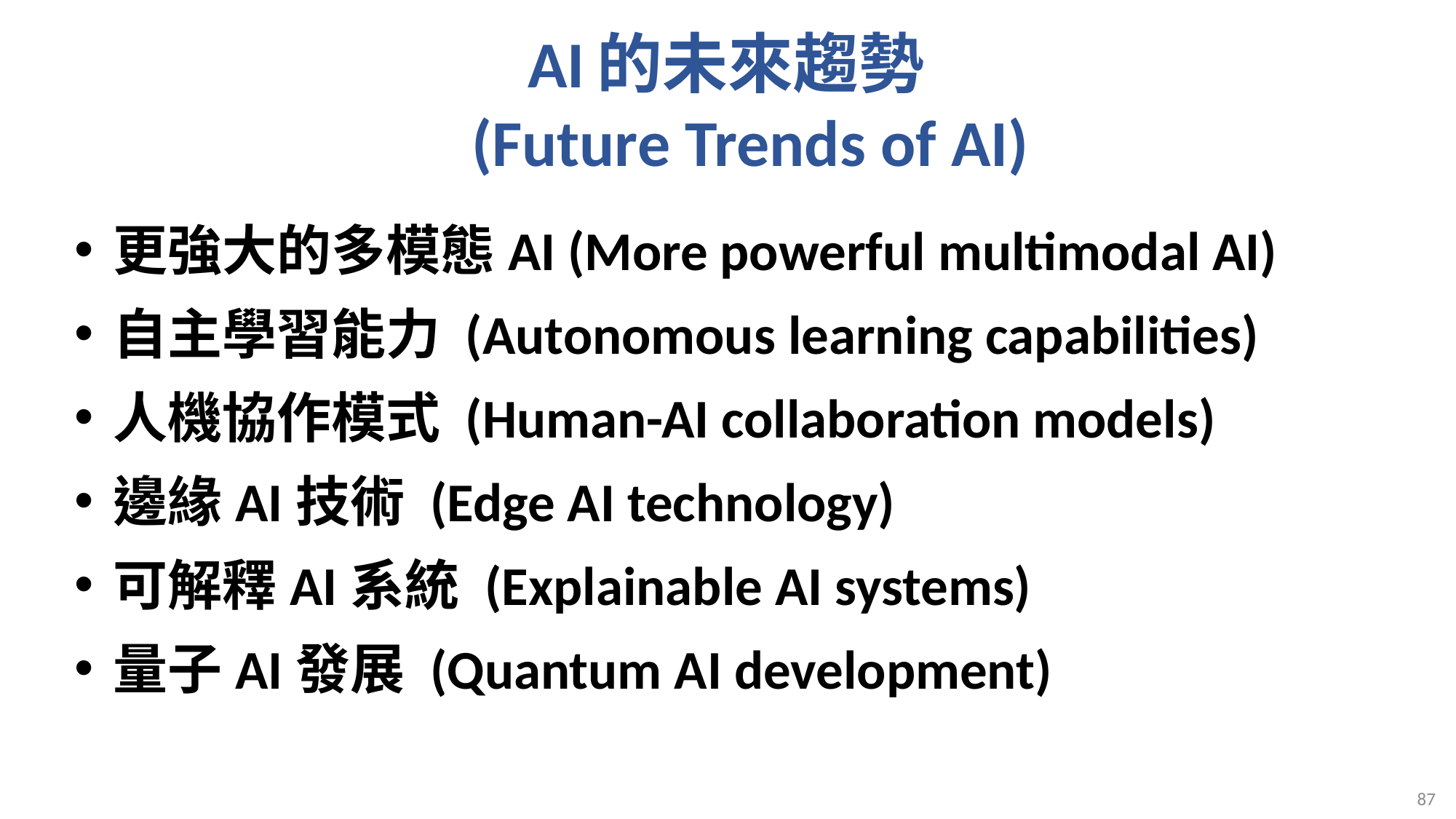

# AI的未來趨勢 (Future Trends of AI)
更強大的多模態AI (More powerful multimodal AI)
自主學習能力 (Autonomous learning capabilities)
人機協作模式 (Human-AI collaboration models)
邊緣AI技術 (Edge AI technology)
可解釋AI系統 (Explainable AI systems)
量子AI發展 (Quantum AI development)
87